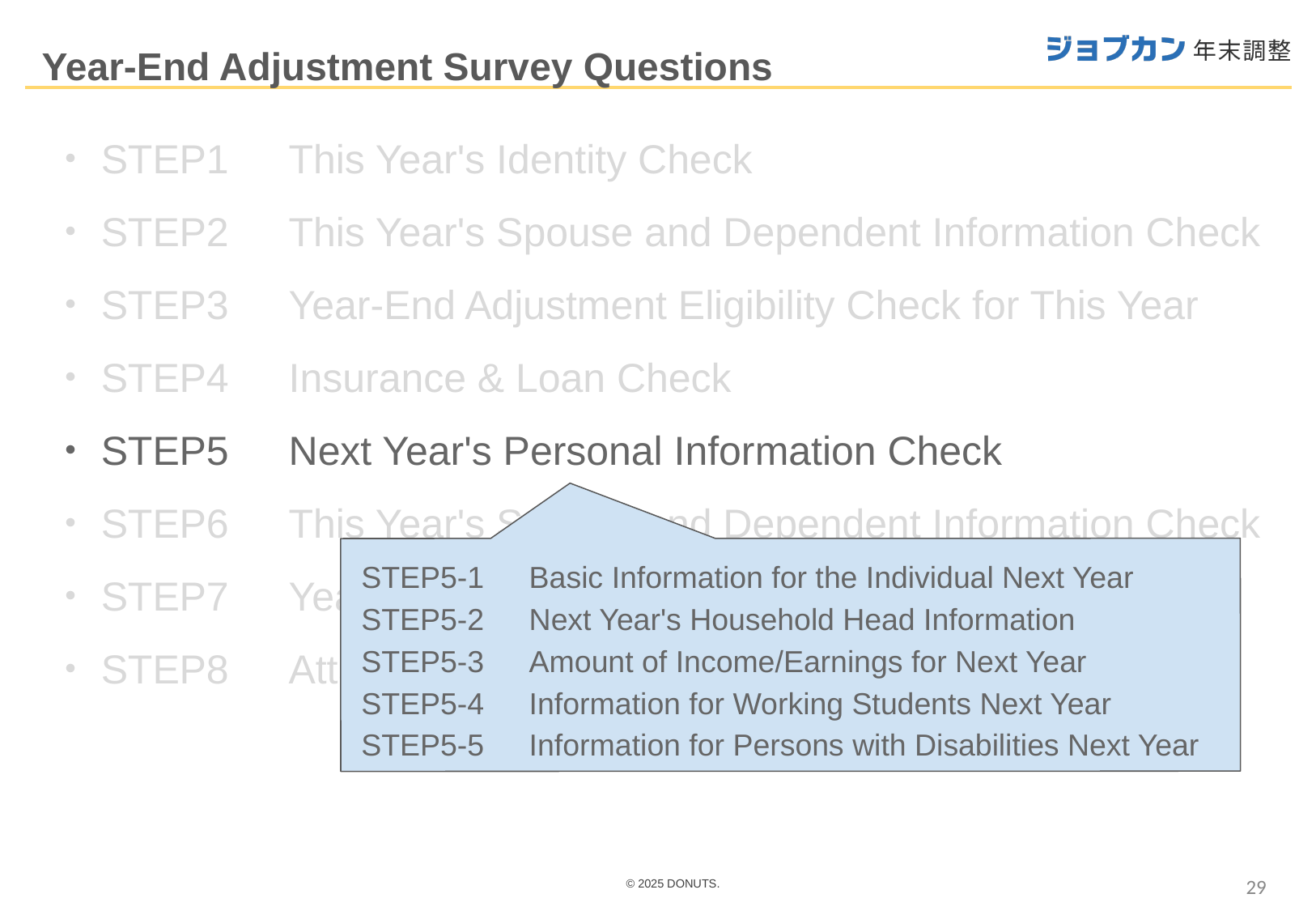

Year-End Adjustment Survey Questions
・STEP1　This Year's Identity Check
・STEP2　This Year's Spouse and Dependent Information Check
・STEP3　Year-End Adjustment Eligibility Check for This Year
・STEP4　Insurance & Loan Check
・STEP5　Next Year's Personal Information Check
・STEP6　This Year's Spouse and Dependent Information Check
・STEP7　Year-End Adjustment Eligibility Check for Next Year
・STEP8　Attachment Check

 STEP5-1　Basic Information for the Individual Next Year
 STEP5-2　Next Year's Household Head Information
 STEP5-3　Amount of Income/Earnings for Next Year
 STEP5-4　Information for Working Students Next Year
 STEP5-5　Information for Persons with Disabilities Next Year

29